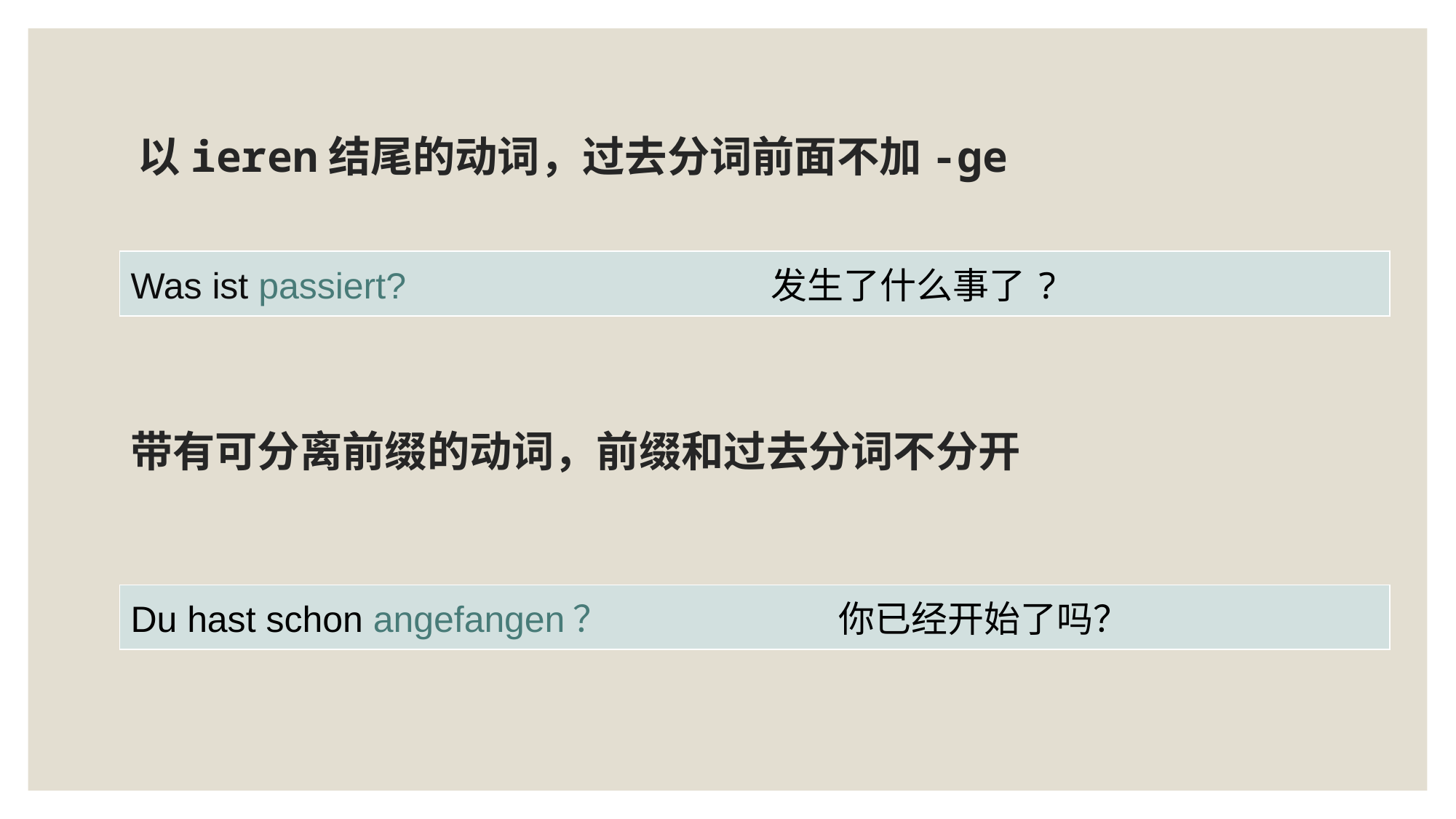

# 以ieren结尾的动词，过去分词前面不加-ge
| Was ist passiert? 发生了什么事了? |
| --- |
带有可分离前缀的动词，前缀和过去分词不分开
| Du hast schon angefangen？ 你已经开始了吗？ |
| --- |